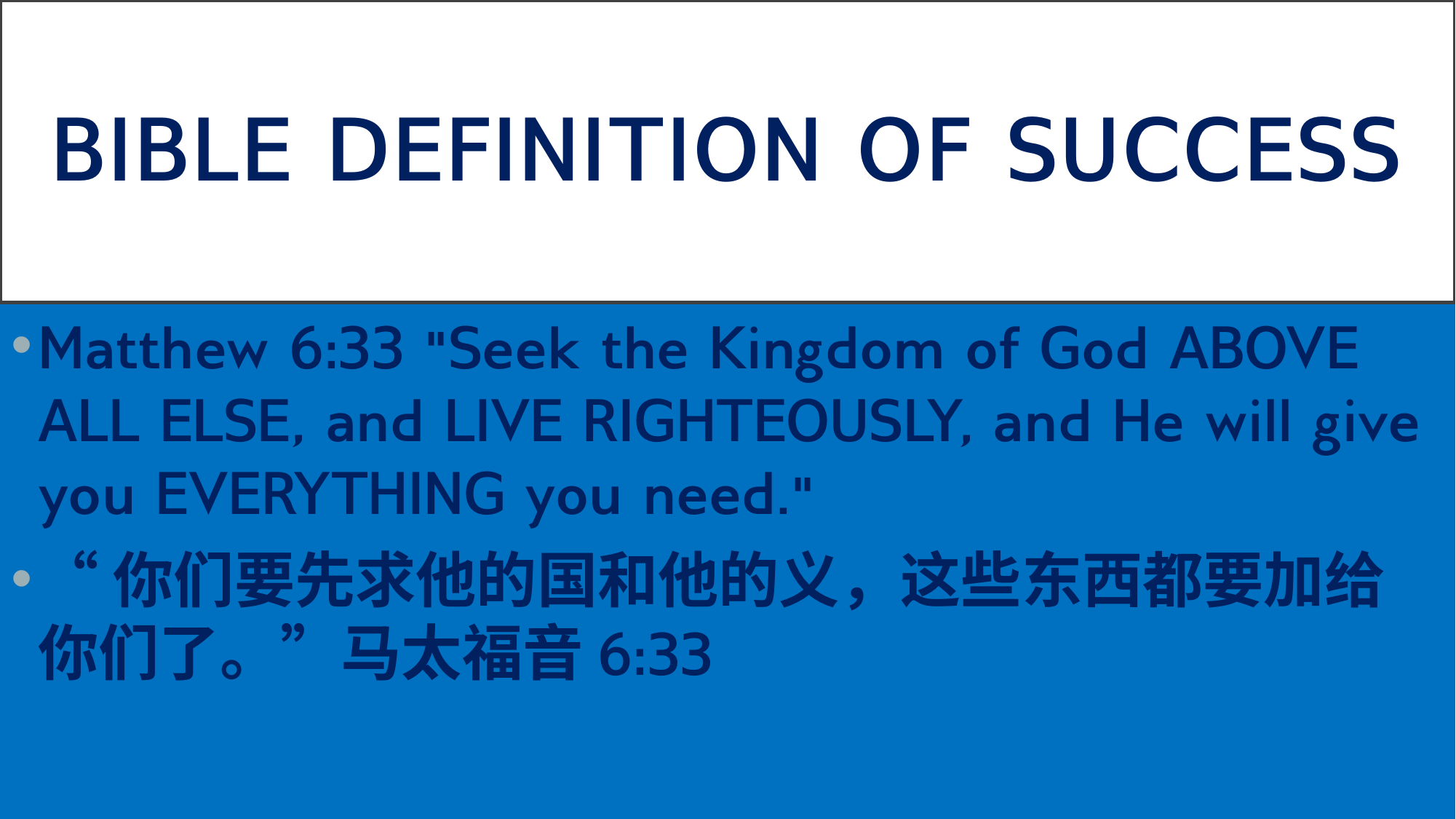

# Bible definition of success
Matthew 6:33 "Seek the Kingdom of God ABOVE ALL ELSE, and LIVE RIGHTEOUSLY, and He will give you EVERYTHING you need."
“你们要先求他的国和他的义，这些东西都要加给你们了。”马太福音6:33